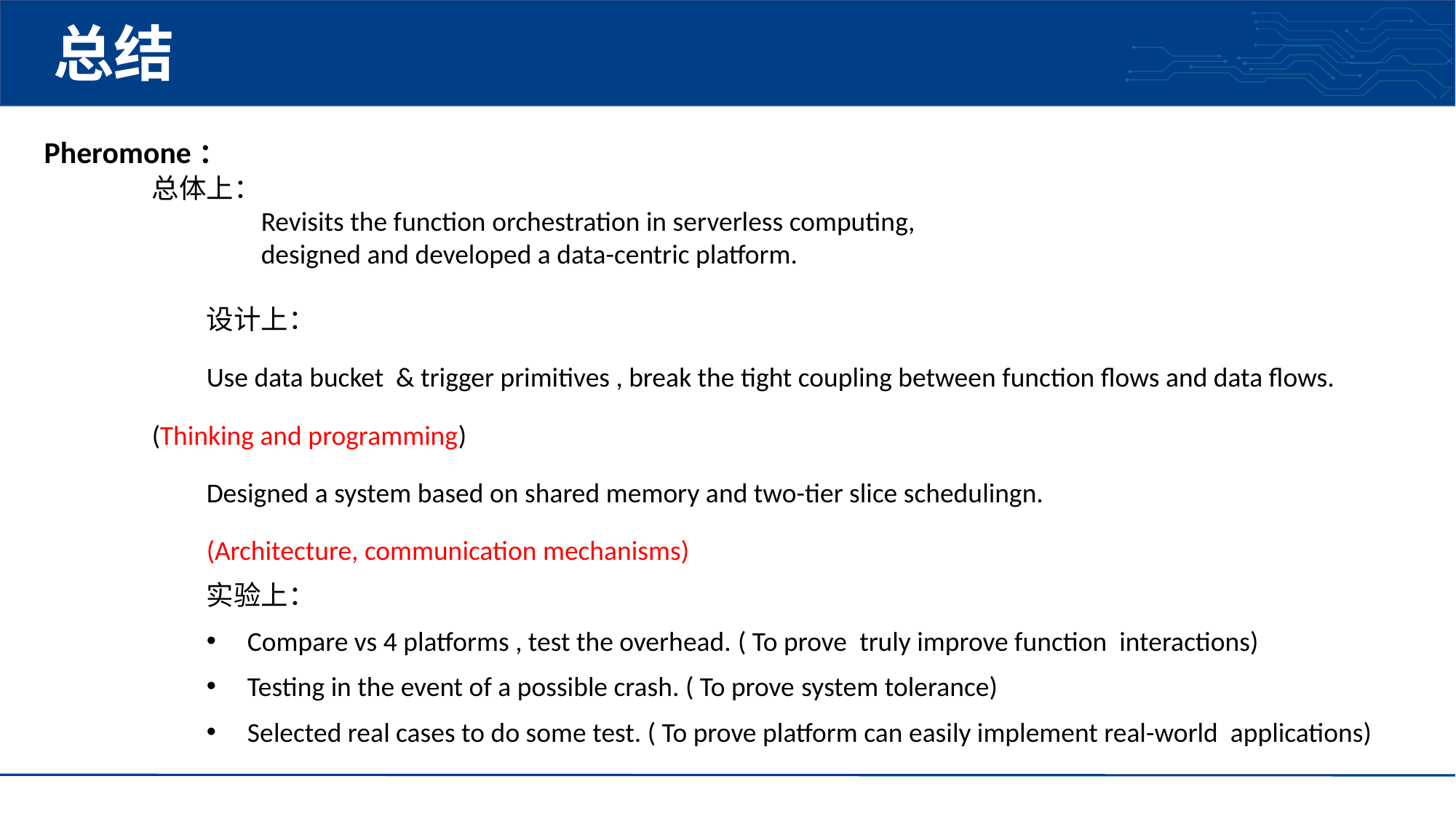

# 总结
Pheromone：
总体上：
Revisits the function orchestration in serverless computing,
designed and developed a data-centric platform.

设计上：
Use data bucket  & trigger primitives , break the tight coupling between function flows and data flows. (Thinking and programming)
Designed a system based on shared memory and two-tier slice schedulingn.
(Architecture, communication mechanisms)
实验上：
Compare vs 4 platforms , test the overhead. ( To prove  truly improve function  interactions)
Testing in the event of a possible crash. ( To prove system tolerance)
Selected real cases to do some test. ( To prove platform can easily implement real-world  applications)
38